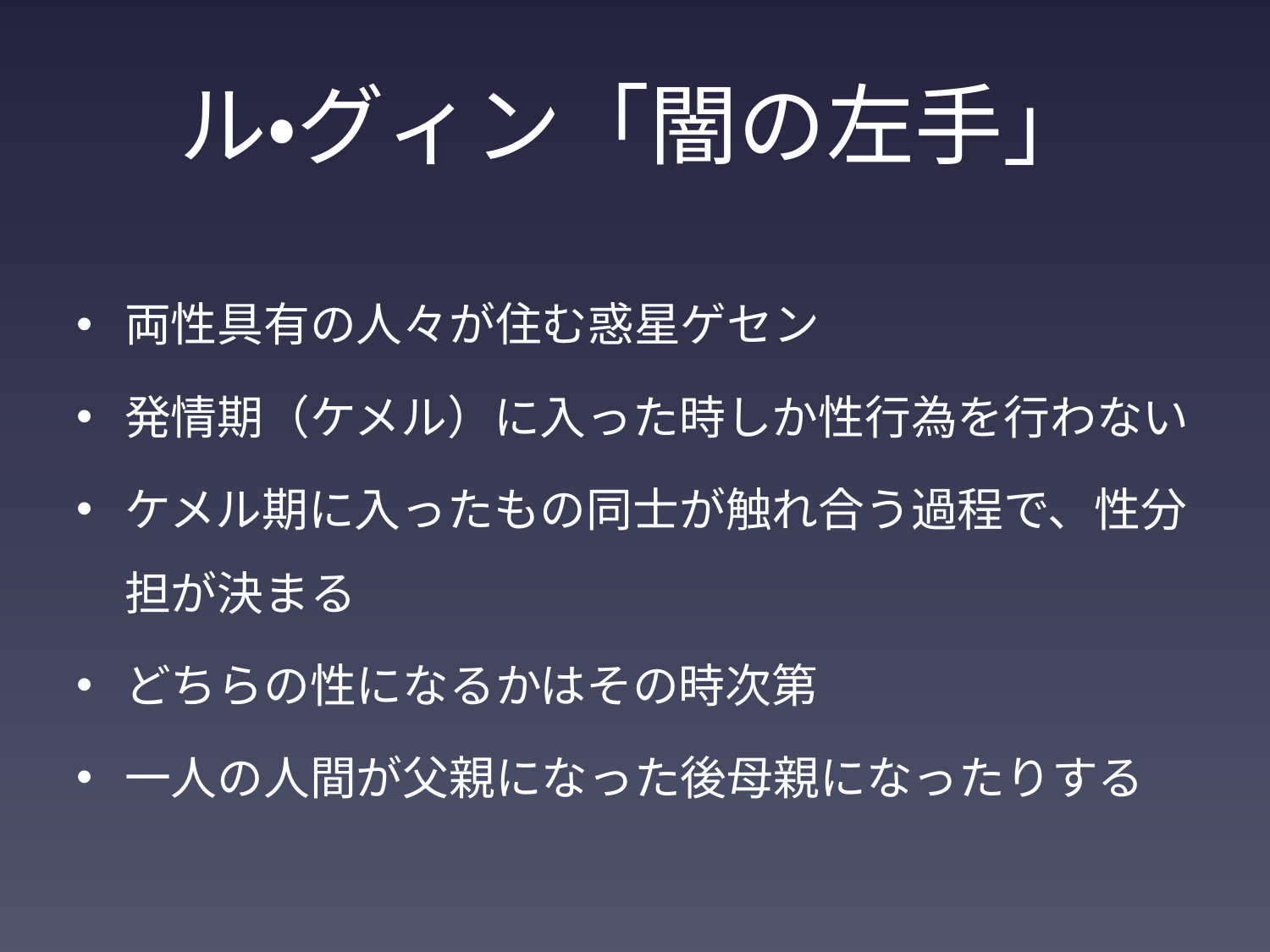

# ル・グィン「闇の左手」
両性具有の人々が住む惑星ゲセン
発情期（ケメル）に入った時しか性行為を行わない
ケメル期に入ったもの同士が触れ合う過程で、性分担が決まる
どちらの性になるかはその時次第
一人の人間が父親になった後母親になったりする